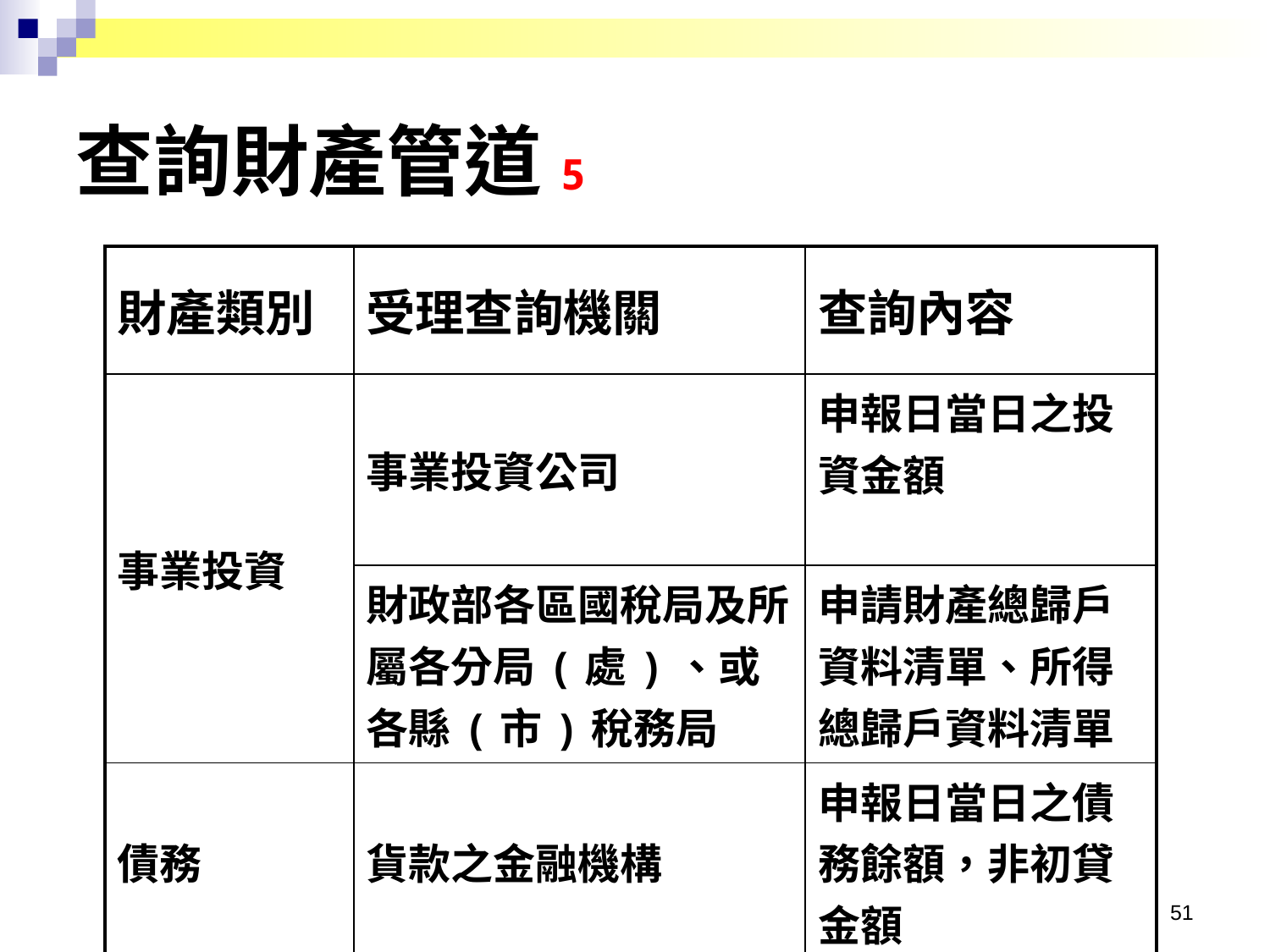

查詢財產管道5
| 財產類別 | 受理查詢機關 | 查詢內容 |
| --- | --- | --- |
| 事業投資 | 事業投資公司 | 申報日當日之投資金額 |
|  | 財政部各區國稅局及所屬各分局(處)、或各縣(市)稅務局 | 申請財產總歸戶資料清單、所得總歸戶資料清單 |
| 債務 | 貨款之金融機構 | 申報日當日之債務餘額，非初貸金額 |
51